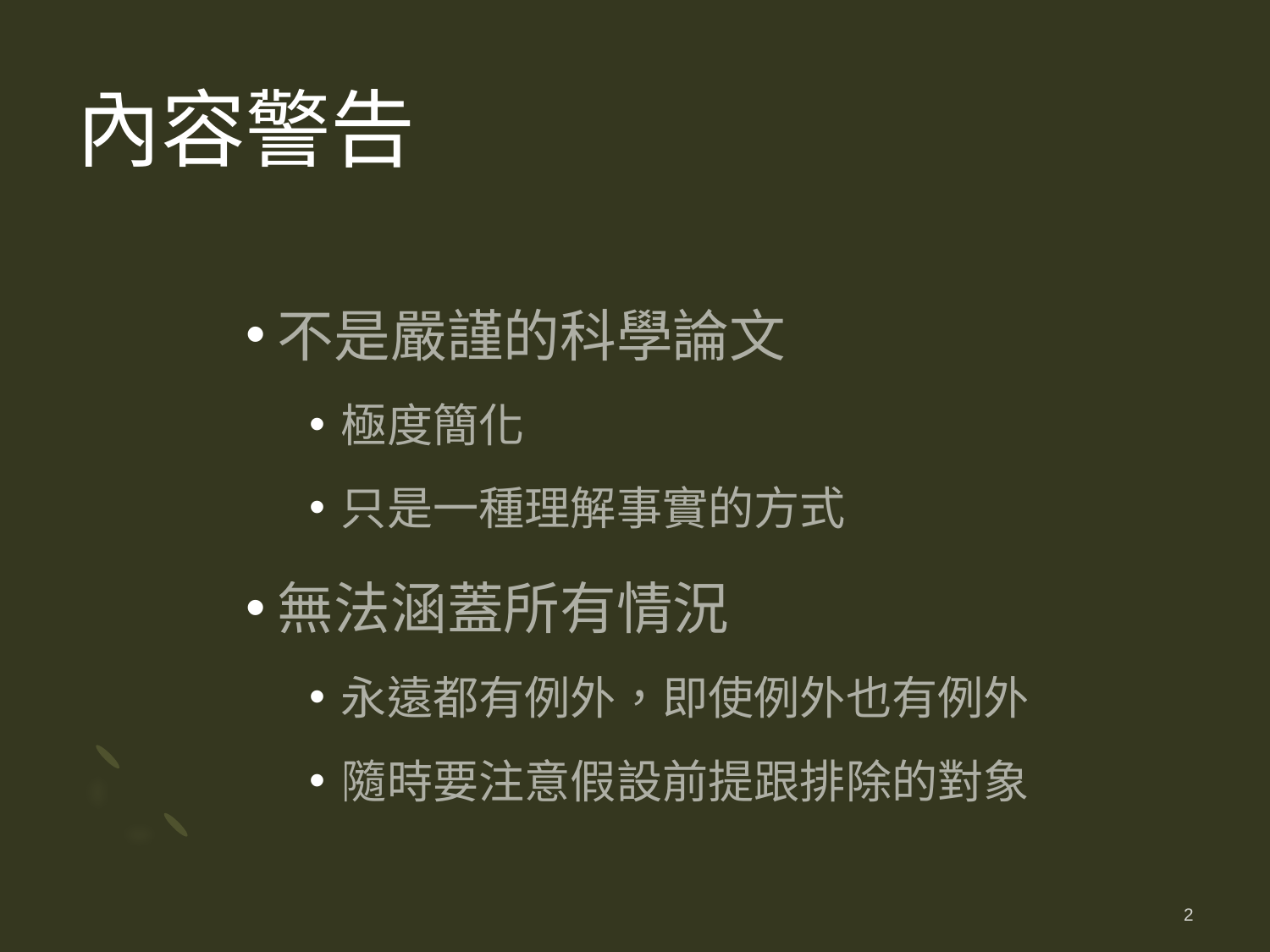

# 內容警告
不是嚴謹的科學論文
極度簡化
只是一種理解事實的方式
無法涵蓋所有情況
永遠都有例外，即使例外也有例外
隨時要注意假設前提跟排除的對象
2